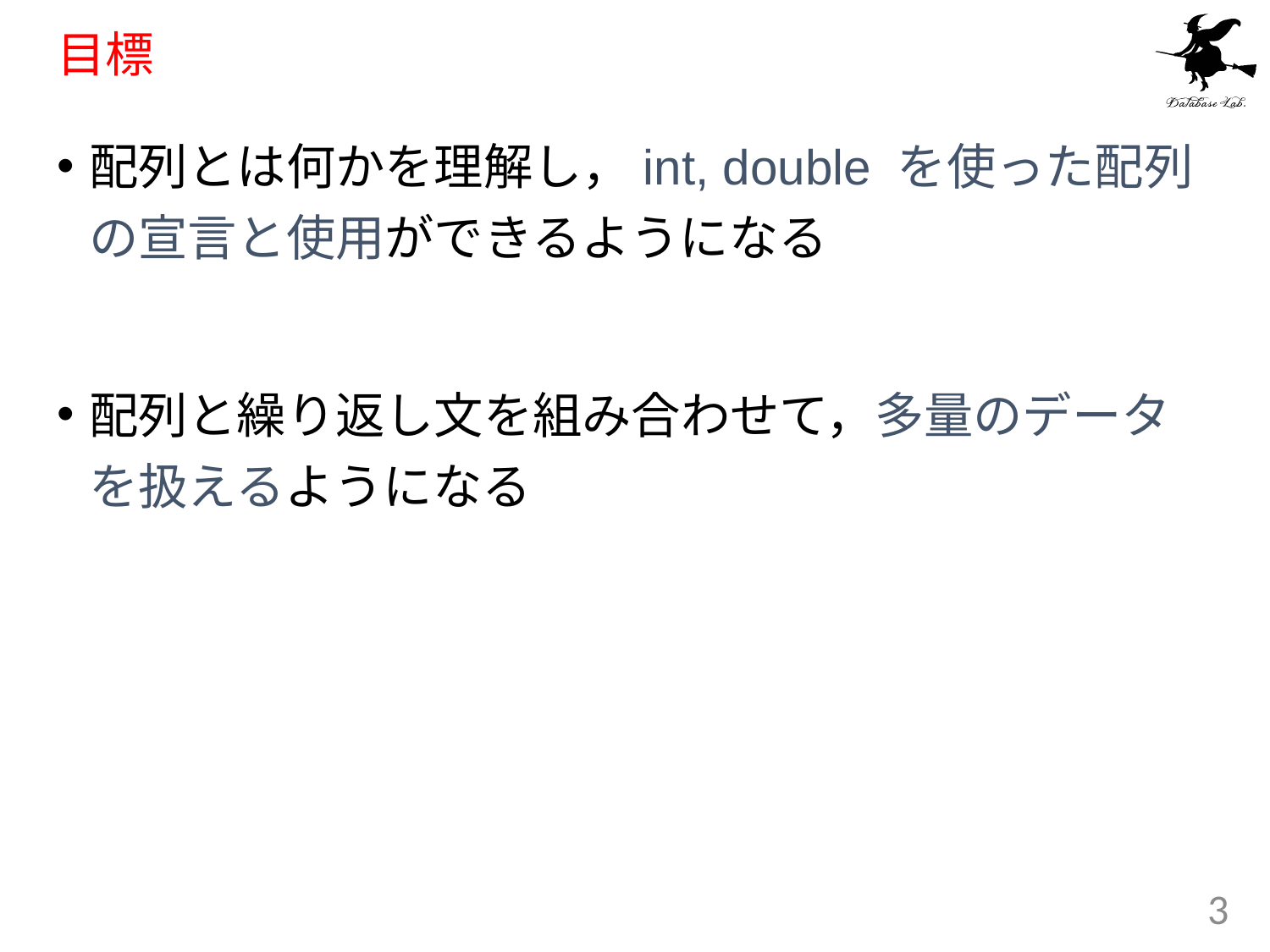

# 目標
配列とは何かを理解し，int, double を使った配列の宣言と使用ができるようになる

配列と繰り返し文を組み合わせて，多量のデータを扱えるようになる
3